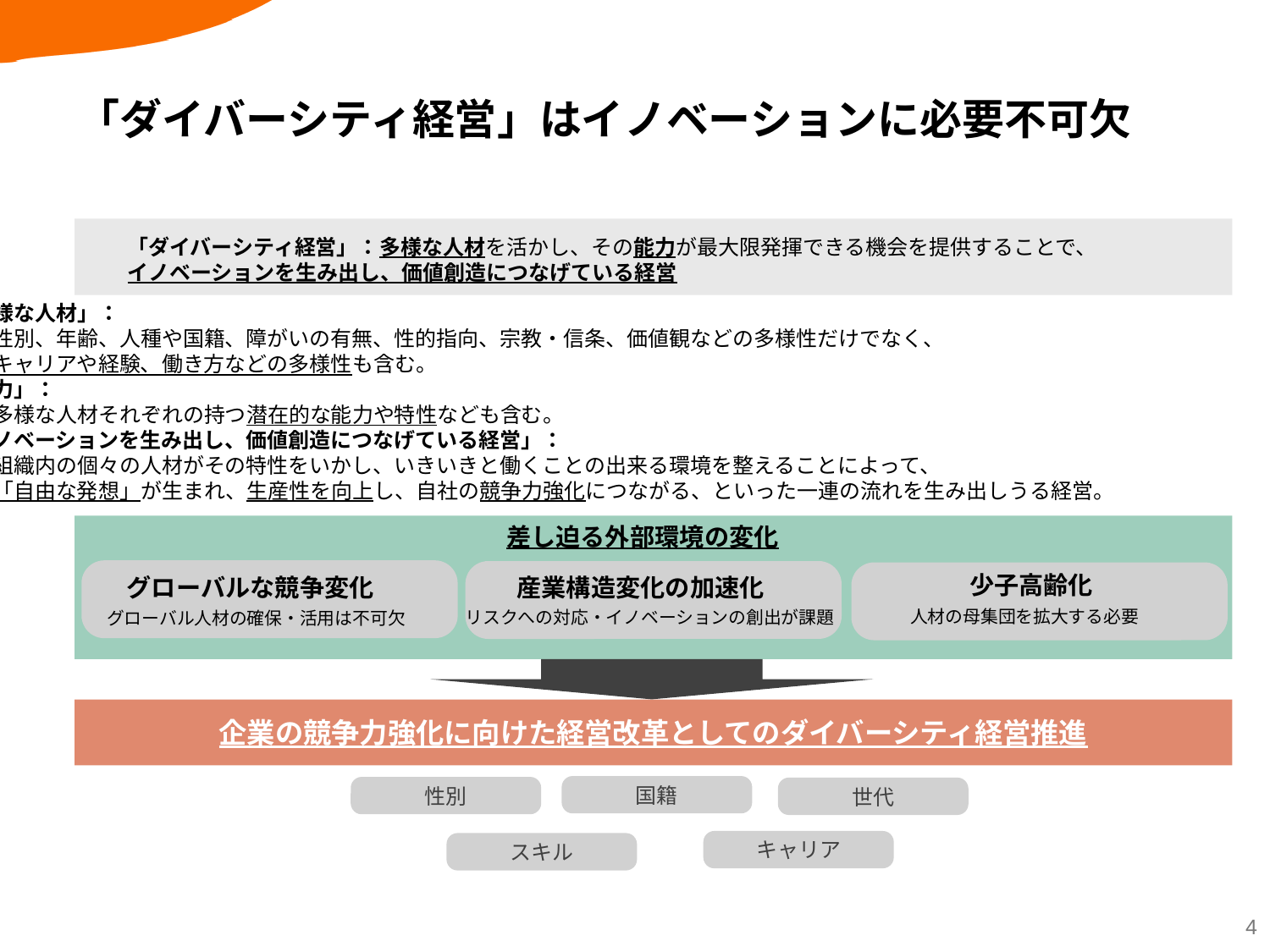

# 「ダイバーシティ経営」はイノベーションに必要不可欠
「ダイバーシティ経営」：多様な人材を活かし、その能力が最大限発揮できる機会を提供することで、
イノベーションを生み出し、価値創造につなげている経営
「多様な人材」：
　　性別、年齢、人種や国籍、障がいの有無、性的指向、宗教・信条、価値観などの多様性だけでなく、
　　キャリアや経験、働き方などの多様性も含む。
「能力」：
　　多様な人材それぞれの持つ潜在的な能力や特性なども含む。
「イノベーションを生み出し、価値創造につなげている経営」：
　　組織内の個々の人材がその特性をいかし、いきいきと働くことの出来る環境を整えることによって、
　　「自由な発想」が生まれ、生産性を向上し、自社の競争力強化につながる、といった一連の流れを生み出しうる経営。

差し迫る外部環境の変化

少子高齢化
グローバルな競争変化
産業構造変化の加速化
人材の母集団を拡大する必要
リスクへの対応・イノベーションの創出が課題
グローバル人材の確保・活用は不可欠

企業の競争力強化に向けた経営改革としてのダイバーシティ経営推進
国籍
性別
世代
キャリア
スキル
4